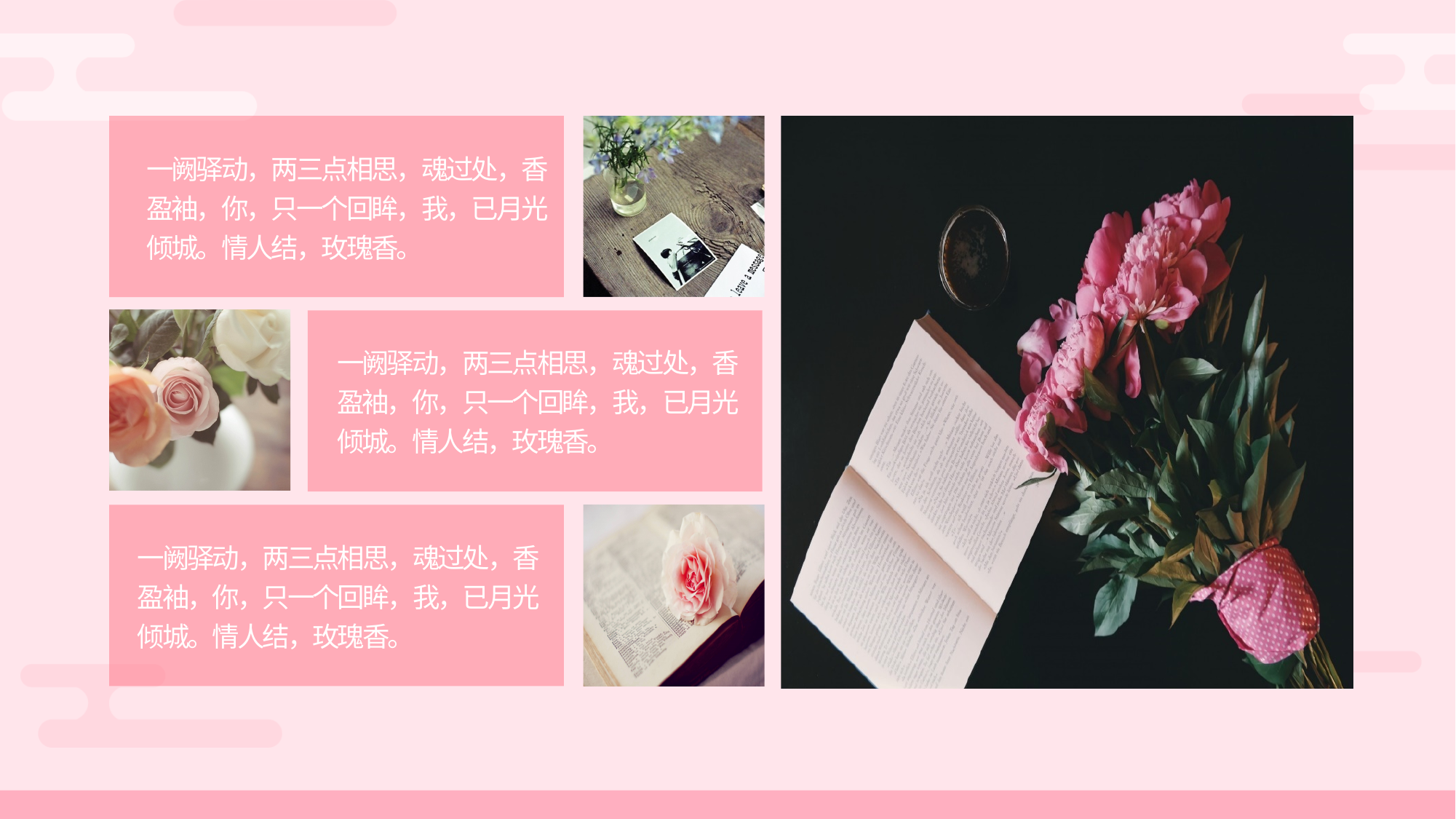

一阙驿动，两三点相思，魂过处，香盈袖，你，只一个回眸，我，已月光倾城。情人结，玫瑰香。

一阙驿动，两三点相思，魂过处，香盈袖，你，只一个回眸，我，已月光倾城。情人结，玫瑰香。

一阙驿动，两三点相思，魂过处，香盈袖，你，只一个回眸，我，已月光倾城。情人结，玫瑰香。